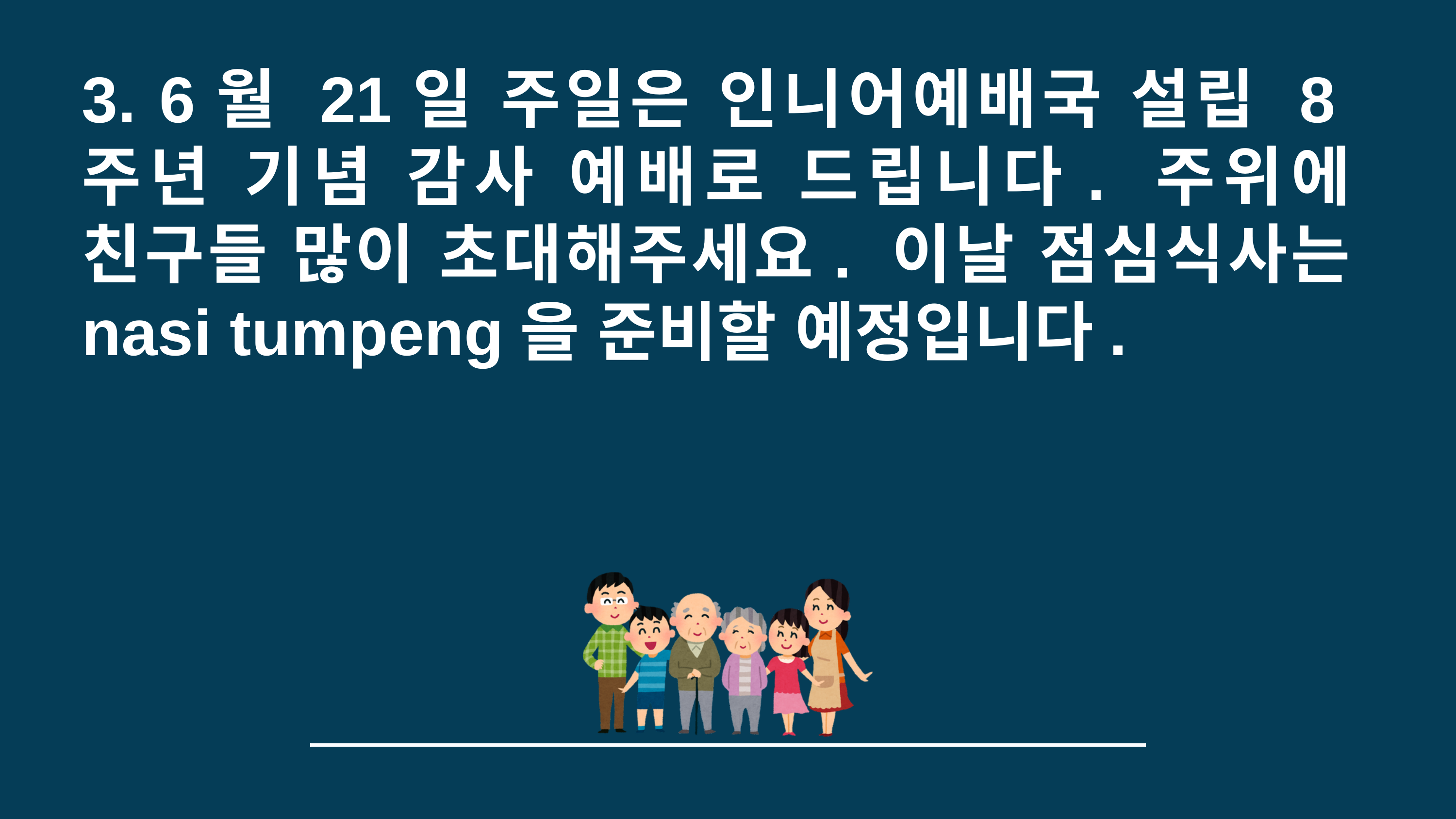

3. 6월 21일 주일은 인니어예배국 설립 8주년 기념 감사 예배로 드립니다. 주위에 친구들 많이 초대해주세요. 이날 점심식사는 nasi tumpeng을 준비할 예정입니다.